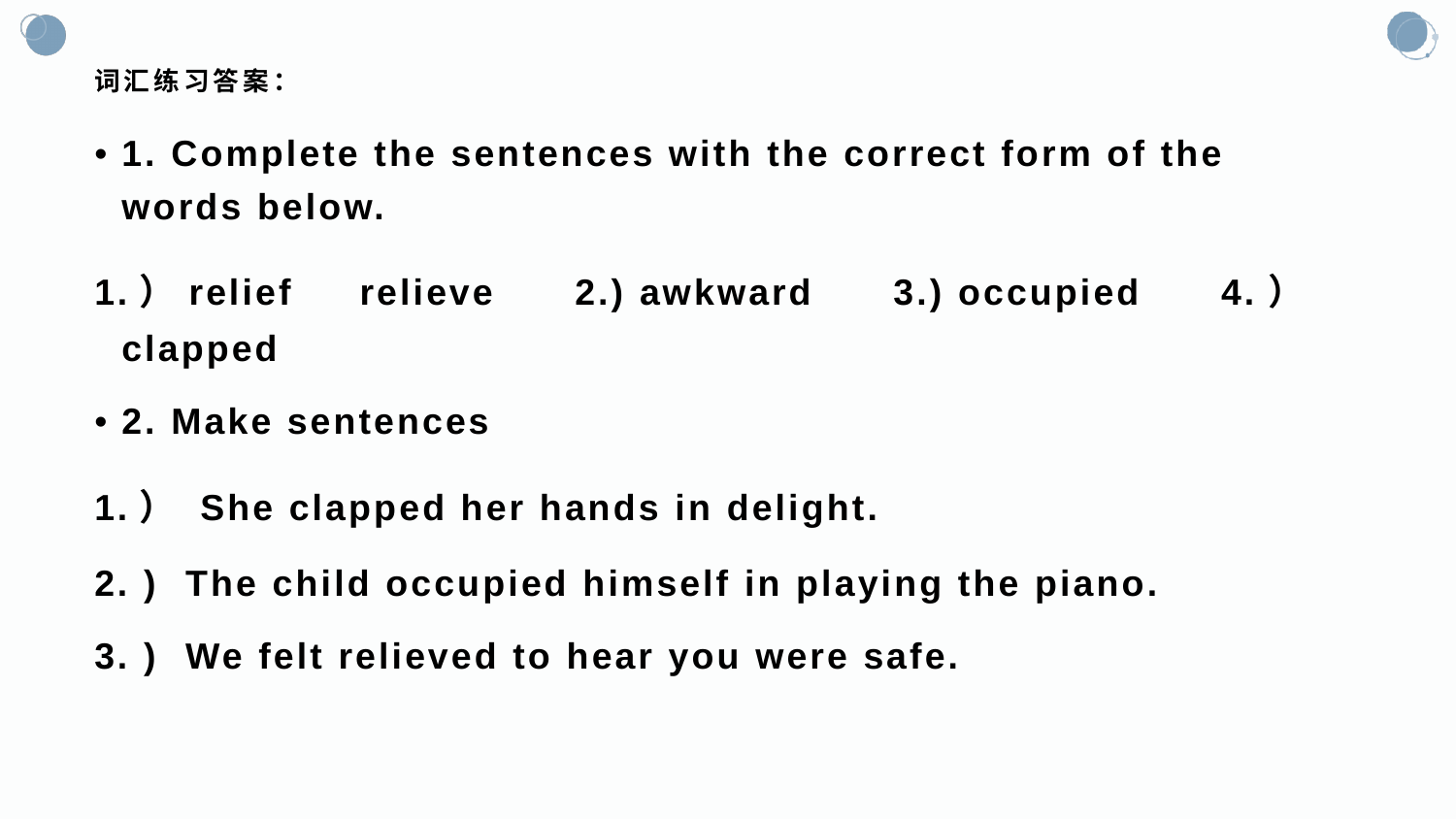

# 词汇练习答案：
1. Complete the sentences with the correct form of the words below.
1.）relief     relieve      2.) awkward      3.) occupied      4.） clapped
2. Make sentences
1.） She clapped her hands in delight.
2. )  The child occupied himself in playing the piano.
3. )  We felt relieved to hear you were safe.